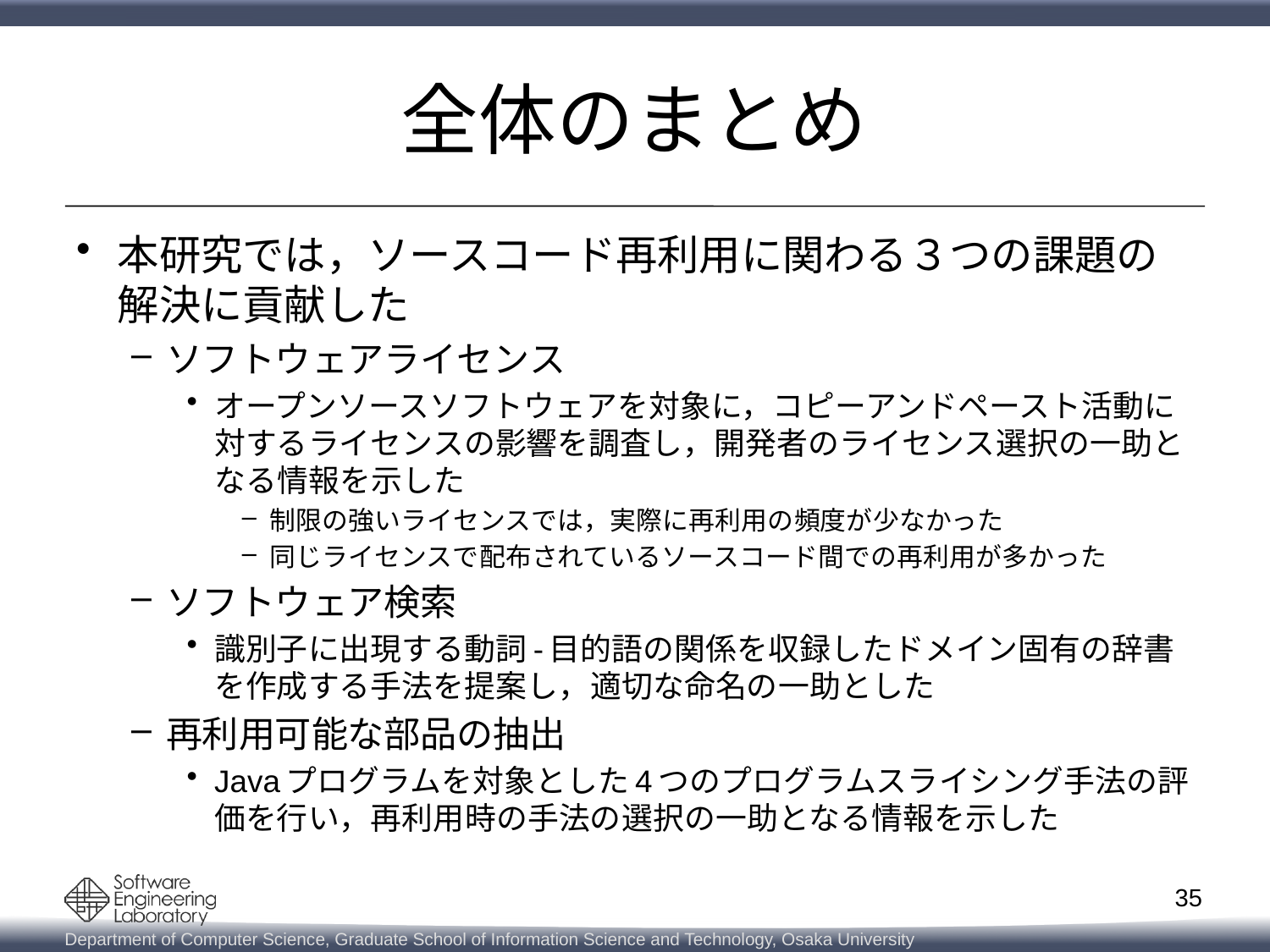

# 全体のまとめ
本研究では，ソースコード再利用に関わる３つの課題の解決に貢献した
ソフトウェアライセンス
オープンソースソフトウェアを対象に，コピーアンドペースト活動に対するライセンスの影響を調査し，開発者のライセンス選択の一助となる情報を示した
制限の強いライセンスでは，実際に再利用の頻度が少なかった
同じライセンスで配布されているソースコード間での再利用が多かった
ソフトウェア検索
識別子に出現する動詞-目的語の関係を収録したドメイン固有の辞書を作成する手法を提案し，適切な命名の一助とした
再利用可能な部品の抽出
Javaプログラムを対象とした4つのプログラムスライシング手法の評価を行い，再利用時の手法の選択の一助となる情報を示した
35